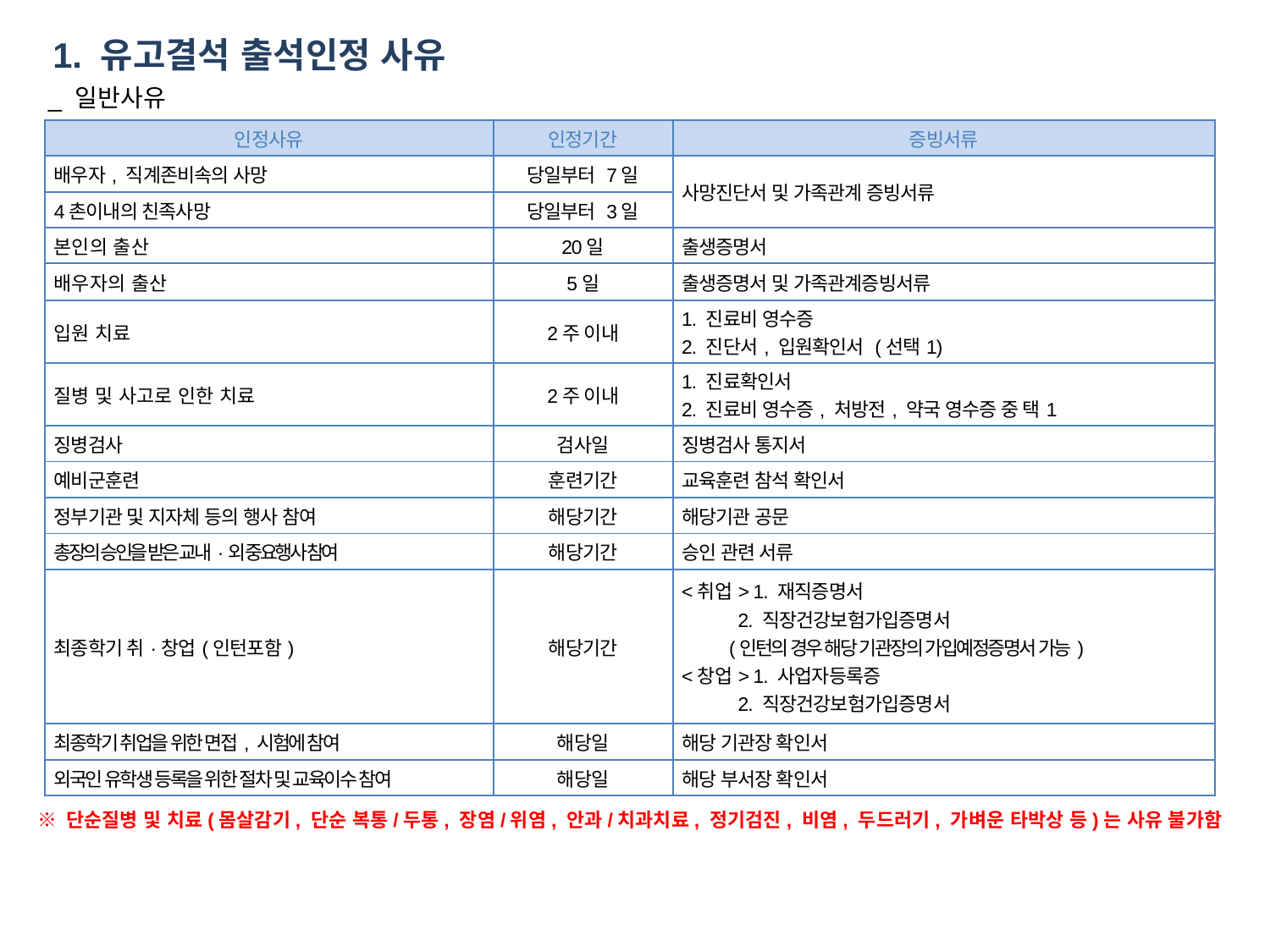

1. 유고결석 출석인정 사유
_ 일반사유
| 인정사유 | 인정기간 | 증빙서류 |
| --- | --- | --- |
| 배우자, 직계존비속의 사망 | 당일부터 7일 | 사망진단서 및 가족관계 증빙서류 |
| 4촌이내의 친족사망 | 당일부터 3일 |  |
| 본인의 출산 | 20일 | 출생증명서 |
| 배우자의 출산 | 5일 | 출생증명서 및 가족관계증빙서류 |
| 입원 치료 | 2주 이내 | 1. 진료비 영수증 2. 진단서, 입원확인서 (선택1) |
| 질병 및 사고로 인한 치료 | 2주 이내 | 1. 진료확인서 2. 진료비 영수증, 처방전, 약국 영수증 중 택1 |
| 징병검사 | 검사일 | 징병검사 통지서 |
| 예비군훈련 | 훈련기간 | 교육훈련 참석 확인서 |
| 정부기관 및 지자체 등의 행사 참여 | 해당기간 | 해당기관 공문 |
| 총장의 승인을 받은 교내·외 중요행사 참여 | 해당기간 | 승인 관련 서류 |
| 최종학기 취·창업(인턴포함) | 해당기간 | <취업> 1. 재직증명서 2. 직장건강보험가입증명서 (인턴의 경우 해당 기관장의 가입예정증명서 가능) <창업> 1. 사업자등록증 2. 직장건강보험가입증명서 |
| 최종학기 취업을 위한 면접, 시험에 참여 | 해당일 | 해당 기관장 확인서 |
| 외국인 유학생 등록을 위한 절차 및 교육이수 참여 | 해당일 | 해당 부서장 확인서 |
※ 단순질병 및 치료(몸살감기, 단순 복통/두통, 장염/위염, 안과/치과치료, 정기검진, 비염, 두드러기, 가벼운 타박상 등)는 사유 불가함